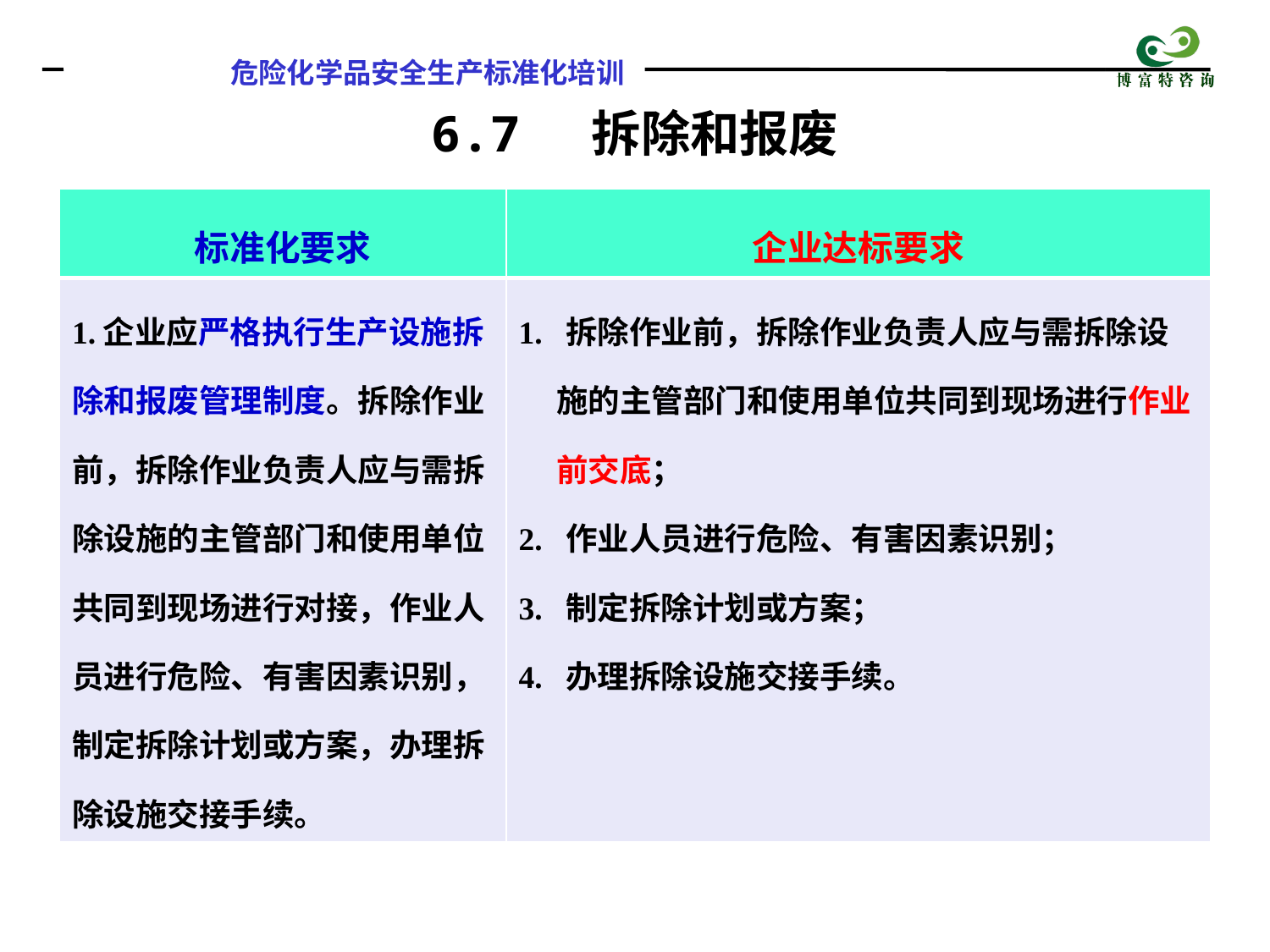

6.7  拆除和报废
| 标准化要求 | 企业达标要求 |
| --- | --- |
| 1.企业应严格执行生产设施拆除和报废管理制度。拆除作业前，拆除作业负责人应与需拆除设施的主管部门和使用单位共同到现场进行对接，作业人员进行危险、有害因素识别，制定拆除计划或方案，办理拆除设施交接手续。 | 1. 拆除作业前，拆除作业负责人应与需拆除设施的主管部门和使用单位共同到现场进行作业前交底； 2. 作业人员进行危险、有害因素识别； 3. 制定拆除计划或方案； 4. 办理拆除设施交接手续。 |